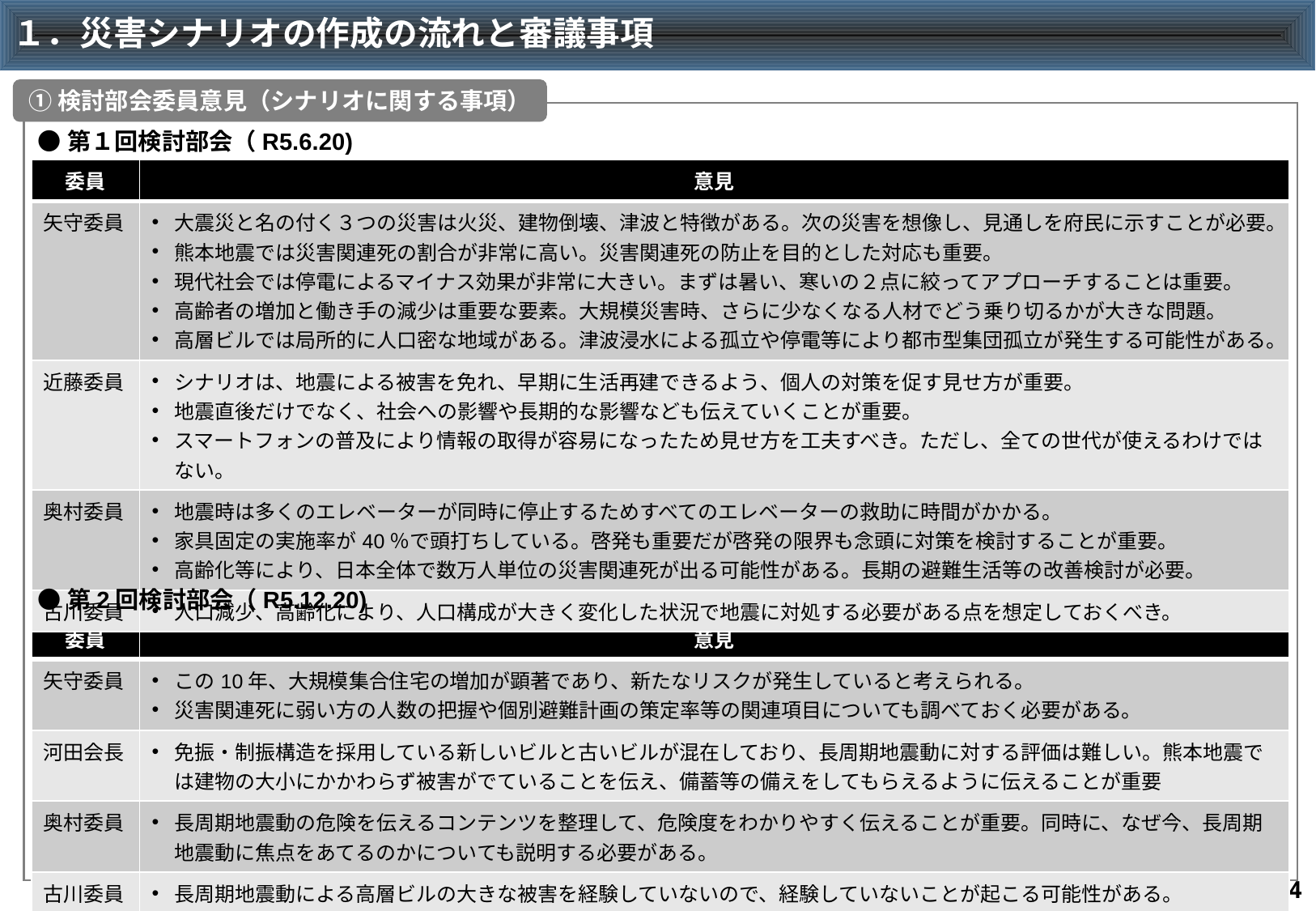

# １．災害シナリオの作成の流れと審議事項
①検討部会委員意見（シナリオに関する事項）
●第１回検討部会（R5.6.20)
| 委員 | 意見 |
| --- | --- |
| 矢守委員 | 大震災と名の付く３つの災害は火災、建物倒壊、津波と特徴がある。次の災害を想像し、見通しを府民に示すことが必要。 熊本地震では災害関連死の割合が非常に高い。災害関連死の防止を目的とした対応も重要。 現代社会では停電によるマイナス効果が非常に大きい。まずは暑い、寒いの２点に絞ってアプローチすることは重要。 高齢者の増加と働き手の減少は重要な要素。大規模災害時、さらに少なくなる人材でどう乗り切るかが大きな問題。 高層ビルでは局所的に人口密な地域がある。津波浸水による孤立や停電等により都市型集団孤立が発生する可能性がある。 |
| 近藤委員 | シナリオは、地震による被害を免れ、早期に生活再建できるよう、個人の対策を促す見せ方が重要。 地震直後だけでなく、社会への影響や長期的な影響なども伝えていくことが重要。 スマートフォンの普及により情報の取得が容易になったため見せ方を工夫すべき。ただし、全ての世代が使えるわけではない。 |
| 奥村委員 | 地震時は多くのエレベーターが同時に停止するためすべてのエレベーターの救助に時間がかかる。 家具固定の実施率が40％で頭打ちしている。啓発も重要だが啓発の限界も念頭に対策を検討することが重要。 高齢化等により、日本全体で数万人単位の災害関連死が出る可能性がある。長期の避難生活等の改善検討が必要。 |
| 古川委員 | 人口減少、高齢化により、人口構成が大きく変化した状況で地震に対処する必要がある点を想定しておくべき。 |
●第2回検討部会（R5.12.20)
| 委員 | 意見 |
| --- | --- |
| 矢守委員 | この10年、大規模集合住宅の増加が顕著であり、新たなリスクが発生していると考えられる。 災害関連死に弱い方の人数の把握や個別避難計画の策定率等の関連項目についても調べておく必要がある。 |
| 河田会長 | 免振・制振構造を採用している新しいビルと古いビルが混在しており、長周期地震動に対する評価は難しい。熊本地震では建物の大小にかかわらず被害がでていることを伝え、備蓄等の備えをしてもらえるように伝えることが重要 |
| 奥村委員 | 長周期地震動の危険を伝えるコンテンツを整理して、危険度をわかりやすく伝えることが重要。同時に、なぜ今、長周期地震動に焦点をあてるのかについても説明する必要がある。 |
| 古川委員 | 長周期地震動による高層ビルの大きな被害を経験していないので、経験していないことが起こる可能性がある。 |
4